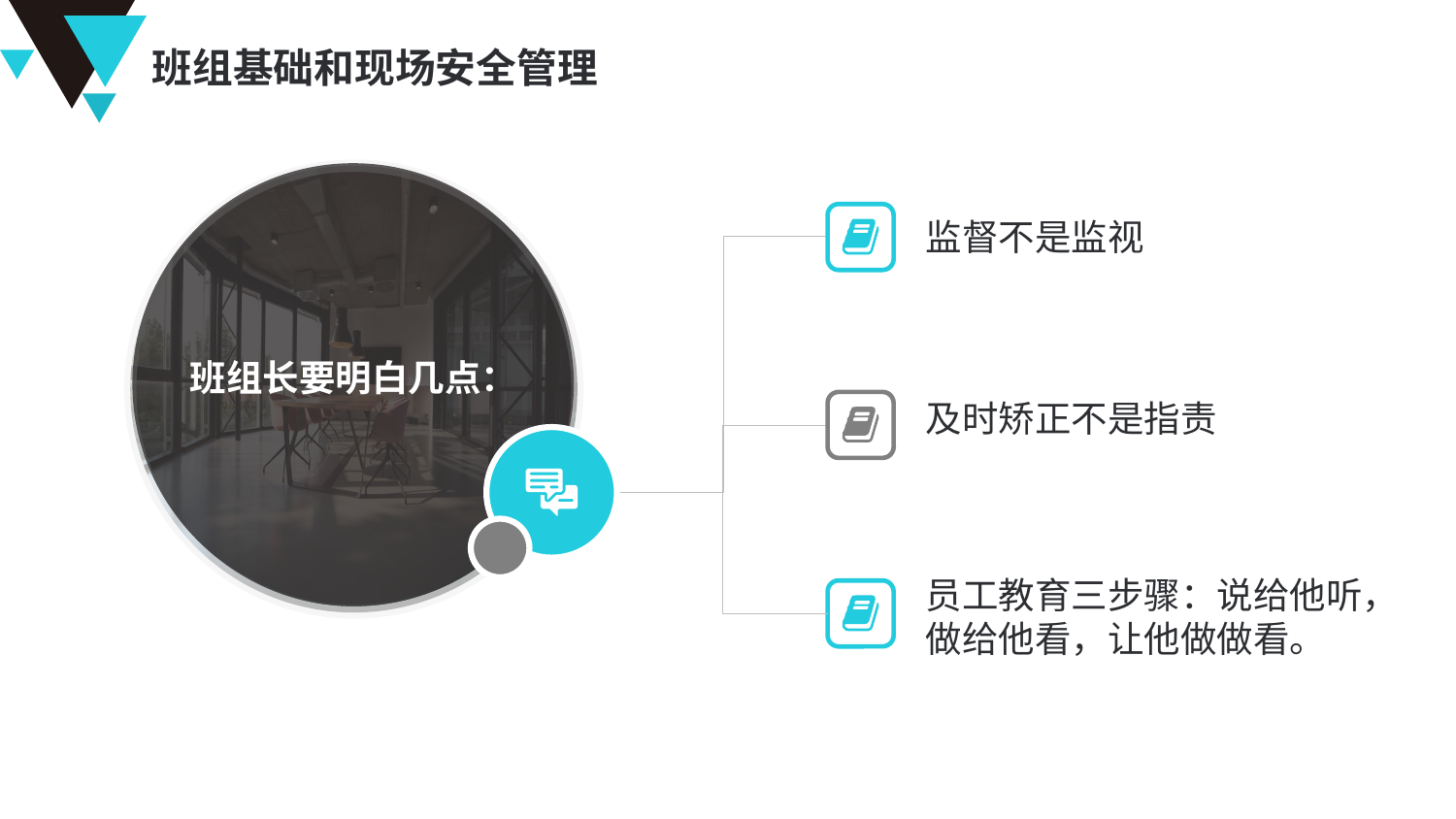

班组基础和现场安全管理

Text

监督不是监视
班组长要明白几点：
及时矫正不是指责
Text

员工教育三步骤：说给他听，做给他看，让他做做看。
Text